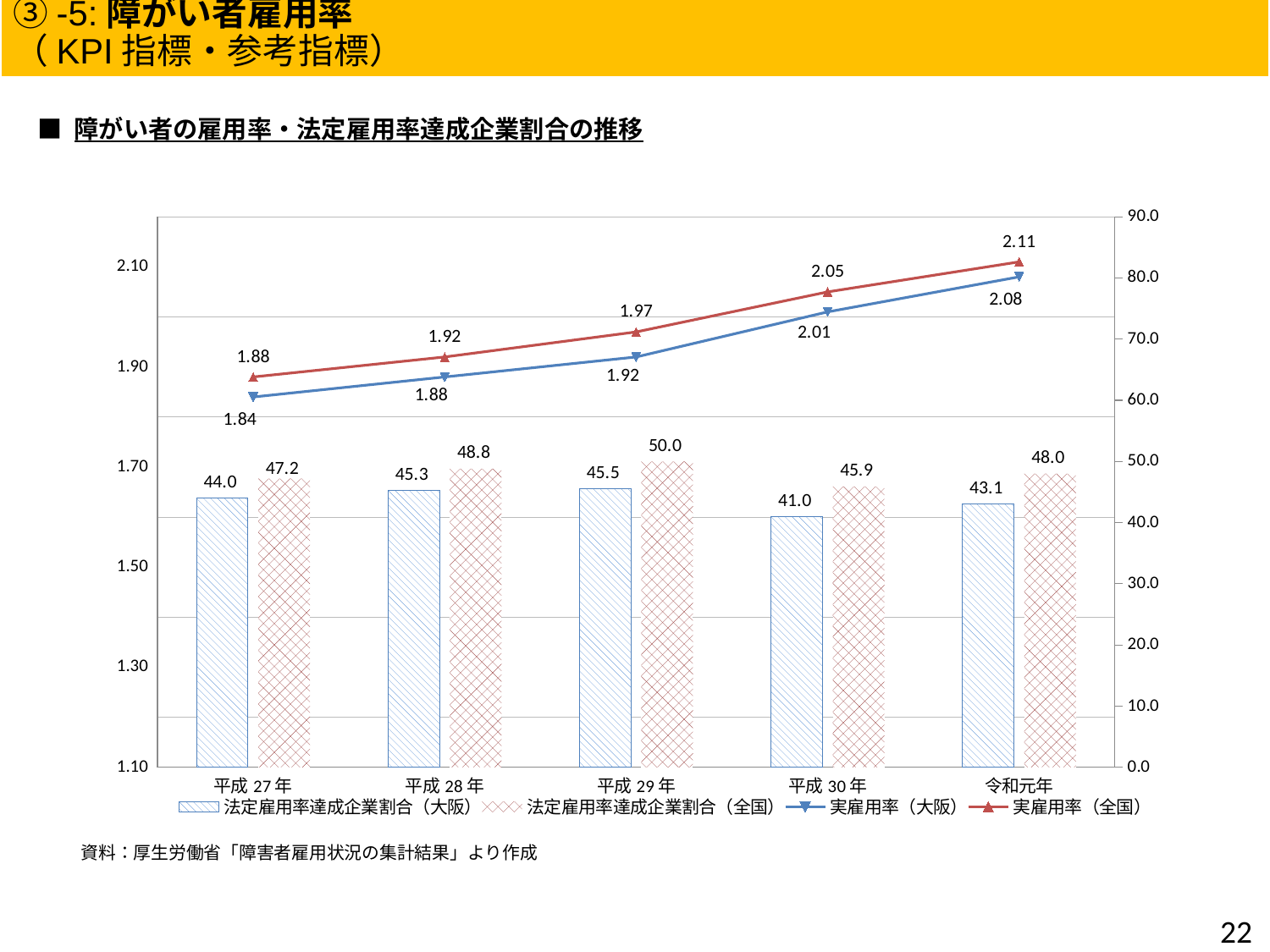

方向性Ⅱ）人口減少・超高齢化社会でも持続可能な地域づくり
③-5:障がい者雇用率　　　　　　　　　　　　　　　　　　　　　　　（KPI指標・参考指標）
■ 障がい者の雇用率・法定雇用率達成企業割合の推移

### Chart

| Category | 法定雇用率達成企業割合（大阪） | 法定雇用率達成企業割合（全国） | 実雇用率（大阪） | 実雇用率（全国） |
|---|---|---|---|---|
| 平成27年 | 44.0 | 47.2 | 1.84 | 1.88 |
| 平成28年 | 45.3 | 48.8 | 1.88 | 1.92 |
| 平成29年 | 45.5 | 50.0 | 1.92 | 1.97 |
| 平成30年 | 41.0 | 45.9 | 2.01 | 2.05 |
| 令和元年 | 43.1 | 48.0 | 2.08 | 2.11 |
資料：厚生労働省「障害者雇用状況の集計結果」より作成
22